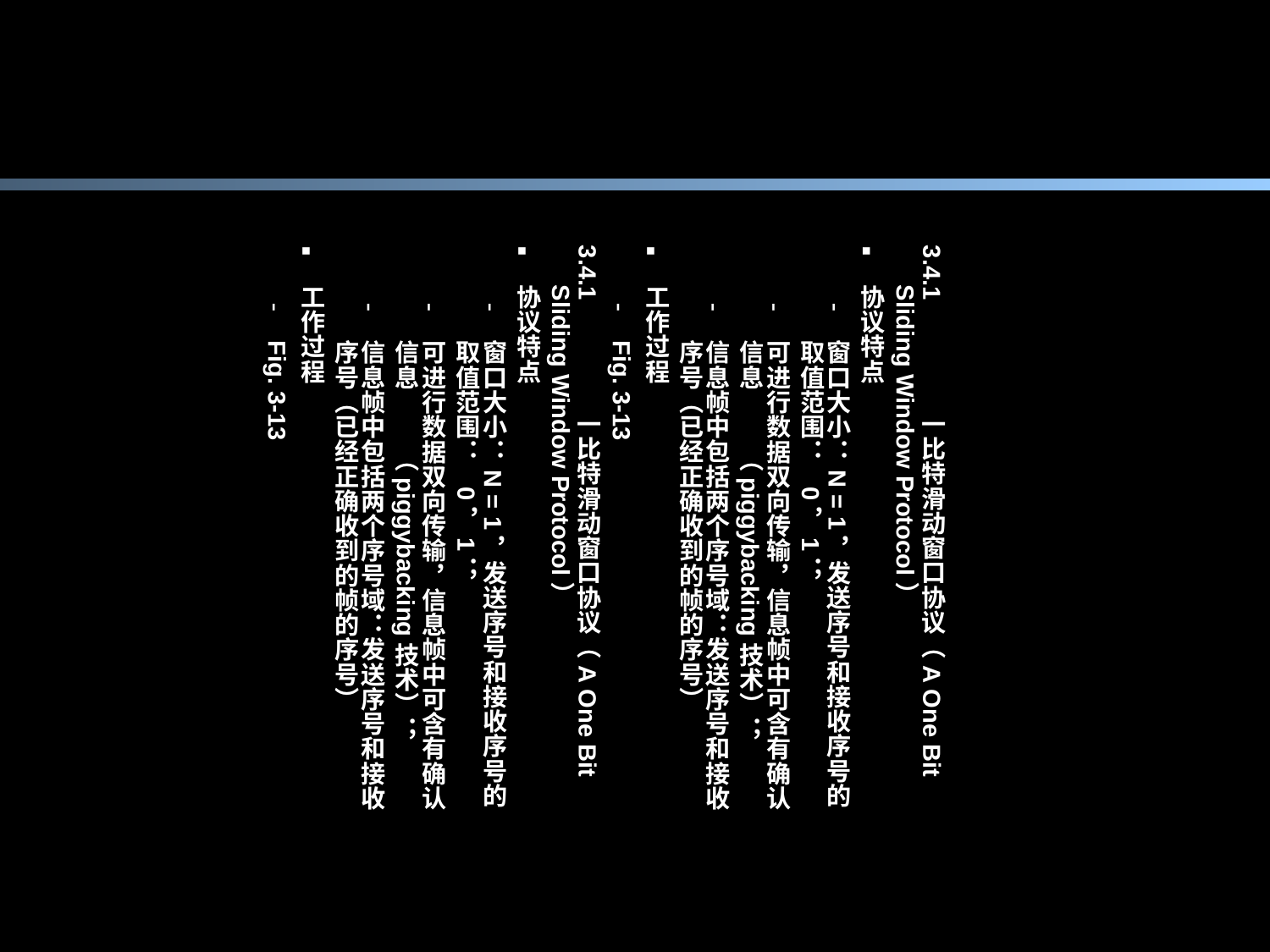

#
3.4.1	一比特滑动窗口协议（A One Bit Sliding Window Protocol）
协议特点
窗口大小：N = 1，发送序号和接收序号的取值范围：   0，1；
可进行数据双向传输，信息帧中可含有确认信息          （piggybacking技术）；
信息帧中包括两个序号域：发送序号和接收序号（已经正确收到的帧的序号）
工作过程
Fig. 3-13
3.4.1	一比特滑动窗口协议（A One Bit Sliding Window Protocol）
协议特点
窗口大小：N = 1，发送序号和接收序号的取值范围：   0，1；
可进行数据双向传输，信息帧中可含有确认信息          （piggybacking技术）；
信息帧中包括两个序号域：发送序号和接收序号（已经正确收到的帧的序号）
工作过程
Fig. 3-13